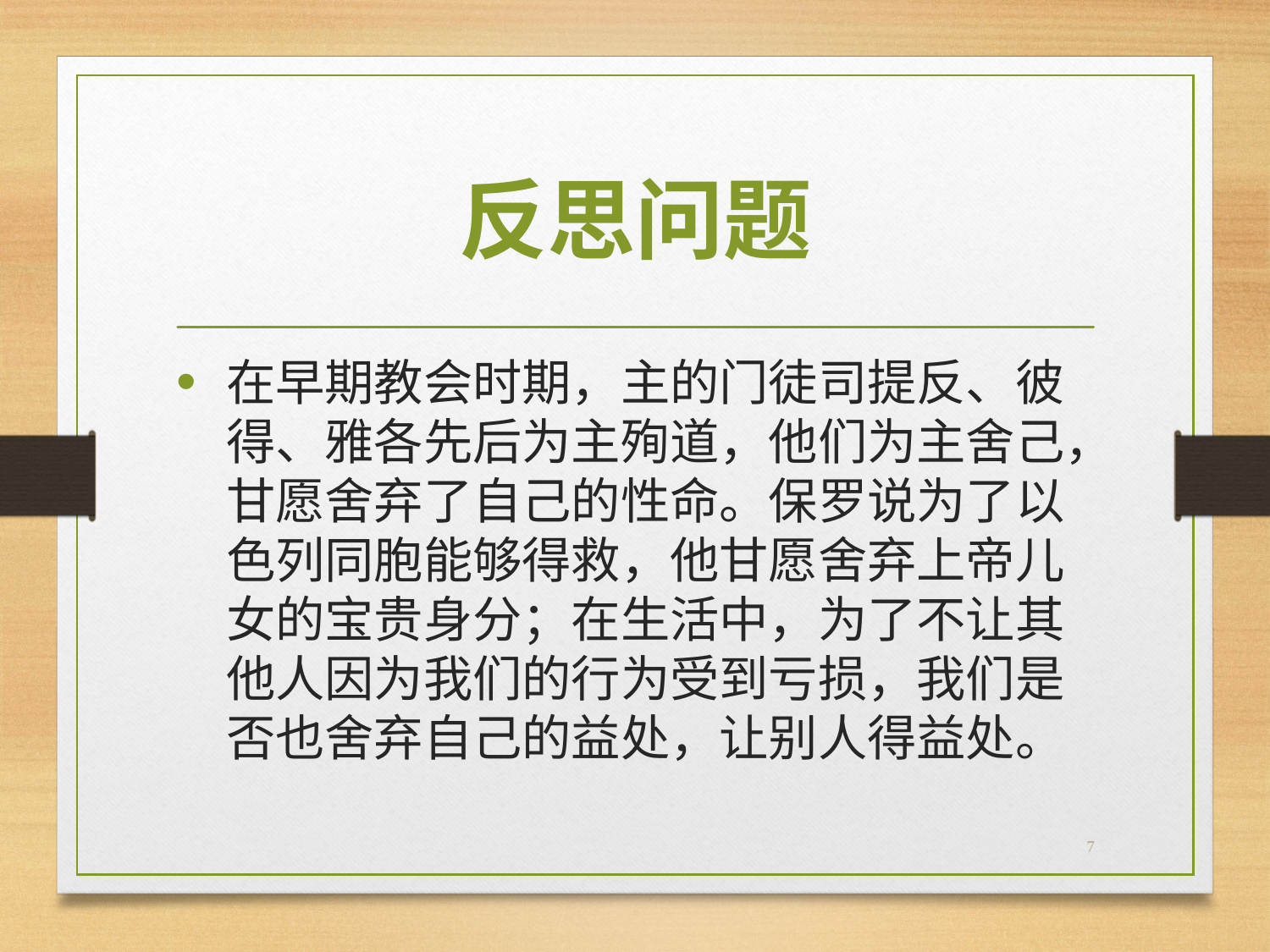

# 反思问题
在早期教会时期，主的门徒司提反、彼得、雅各先后为主殉道，他们为主舍己，甘愿舍弃了自己的性命。保罗说为了以色列同胞能够得救，他甘愿舍弃上帝儿女的宝贵身分；在生活中，为了不让其他人因为我们的行为受到亏损，我们是否也舍弃自己的益处，让别人得益处。
7